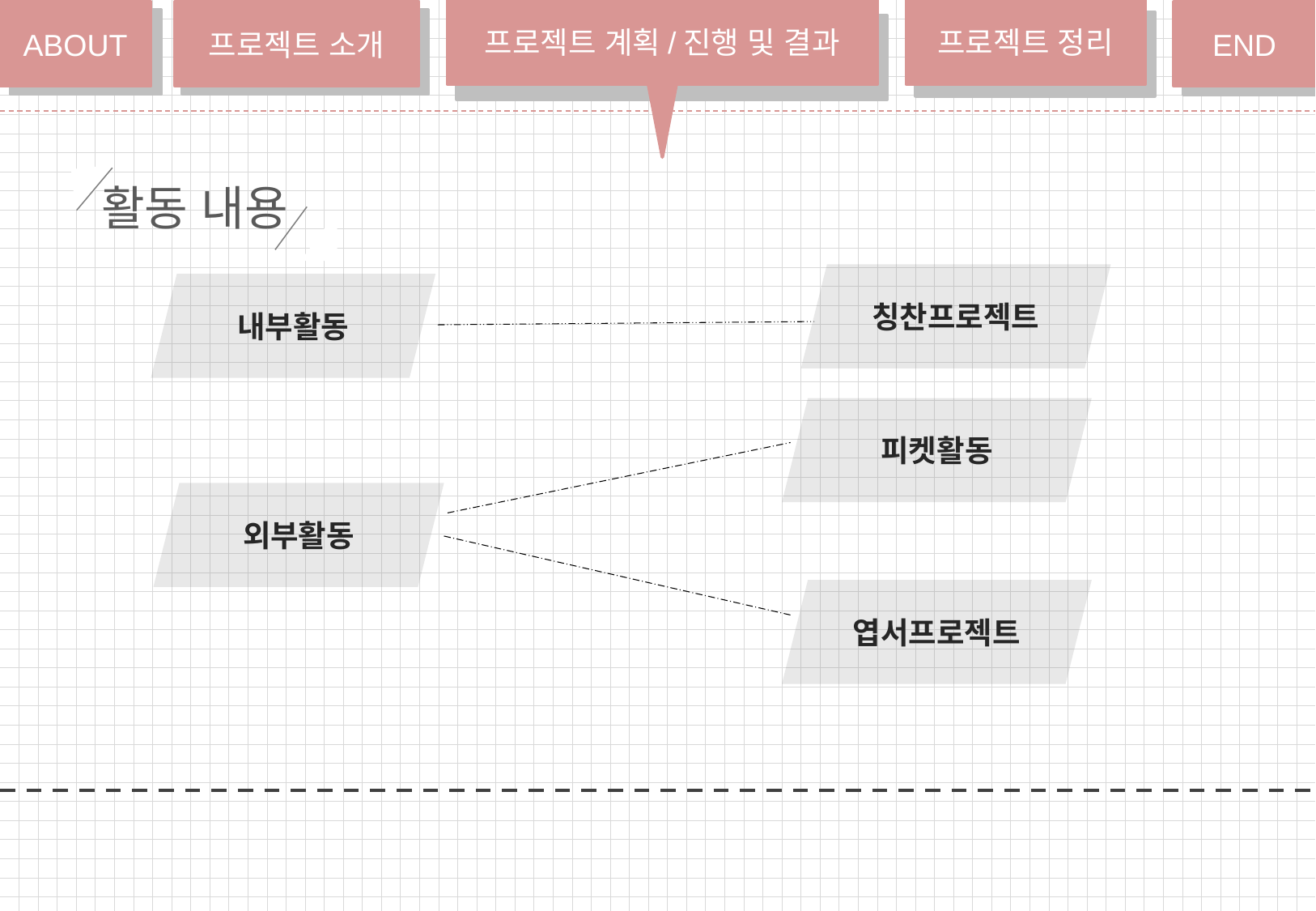

프로젝트 계획/진행 및 결과
프로젝트 정리
ABOUT
프로젝트 소개
END
ABOUT
22-25
50~
50~

활동 내용

칭찬프로젝트
내부활동
피켓활동
외부활동
엽서프로젝트